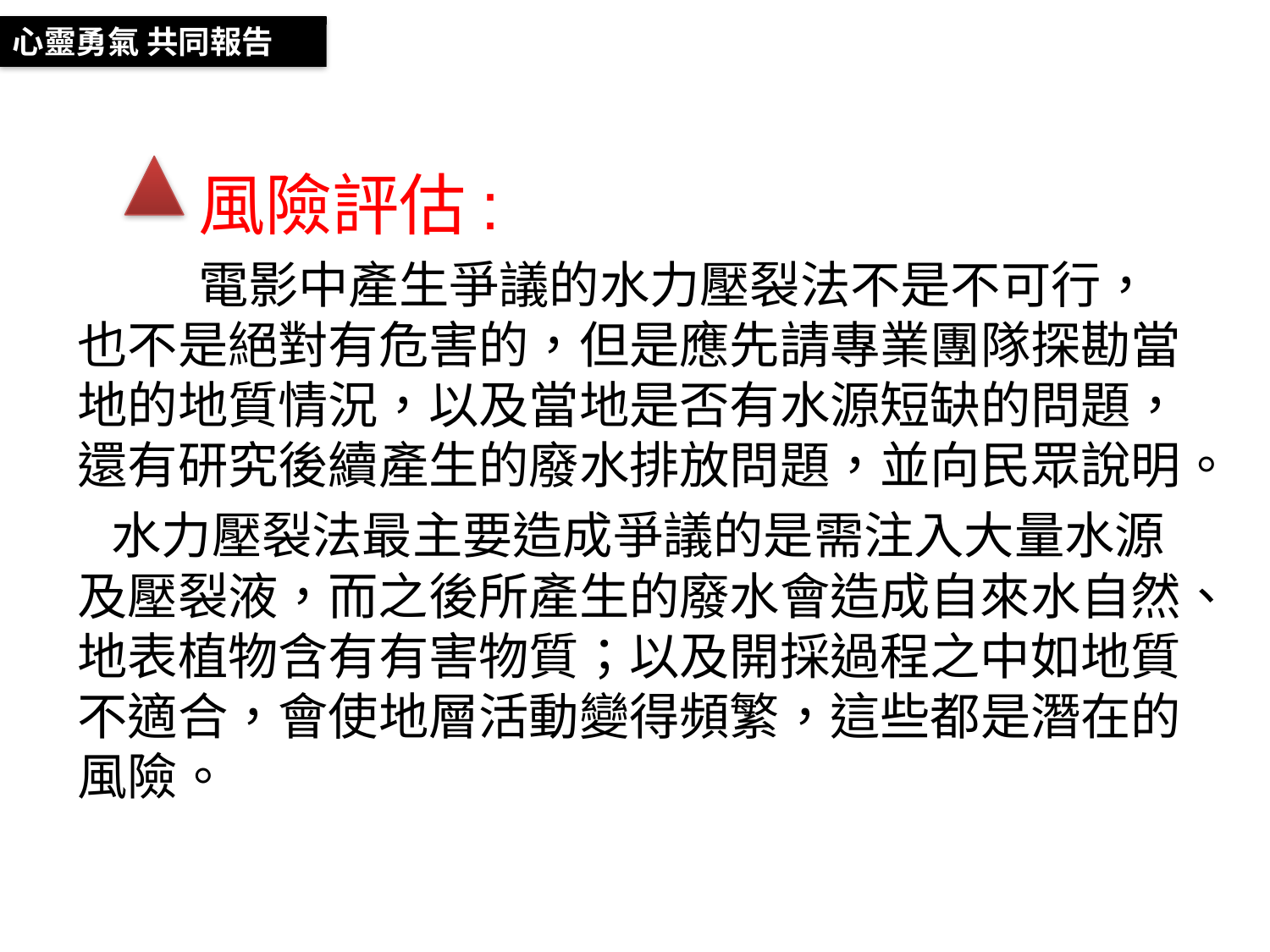

心靈勇氣 共同報告

	風險評估:
	電影中產生爭議的水力壓裂法不是不可行，也不是絕對有危害的，但是應先請專業團隊探勘當地的地質情況，以及當地是否有水源短缺的問題，還有研究後續產生的廢水排放問題，並向民眾說明。
  水力壓裂法最主要造成爭議的是需注入大量水源及壓裂液，而之後所產生的廢水會造成自來水自然、地表植物含有有害物質；以及開採過程之中如地質不適合，會使地層活動變得頻繁，這些都是潛在的風險。